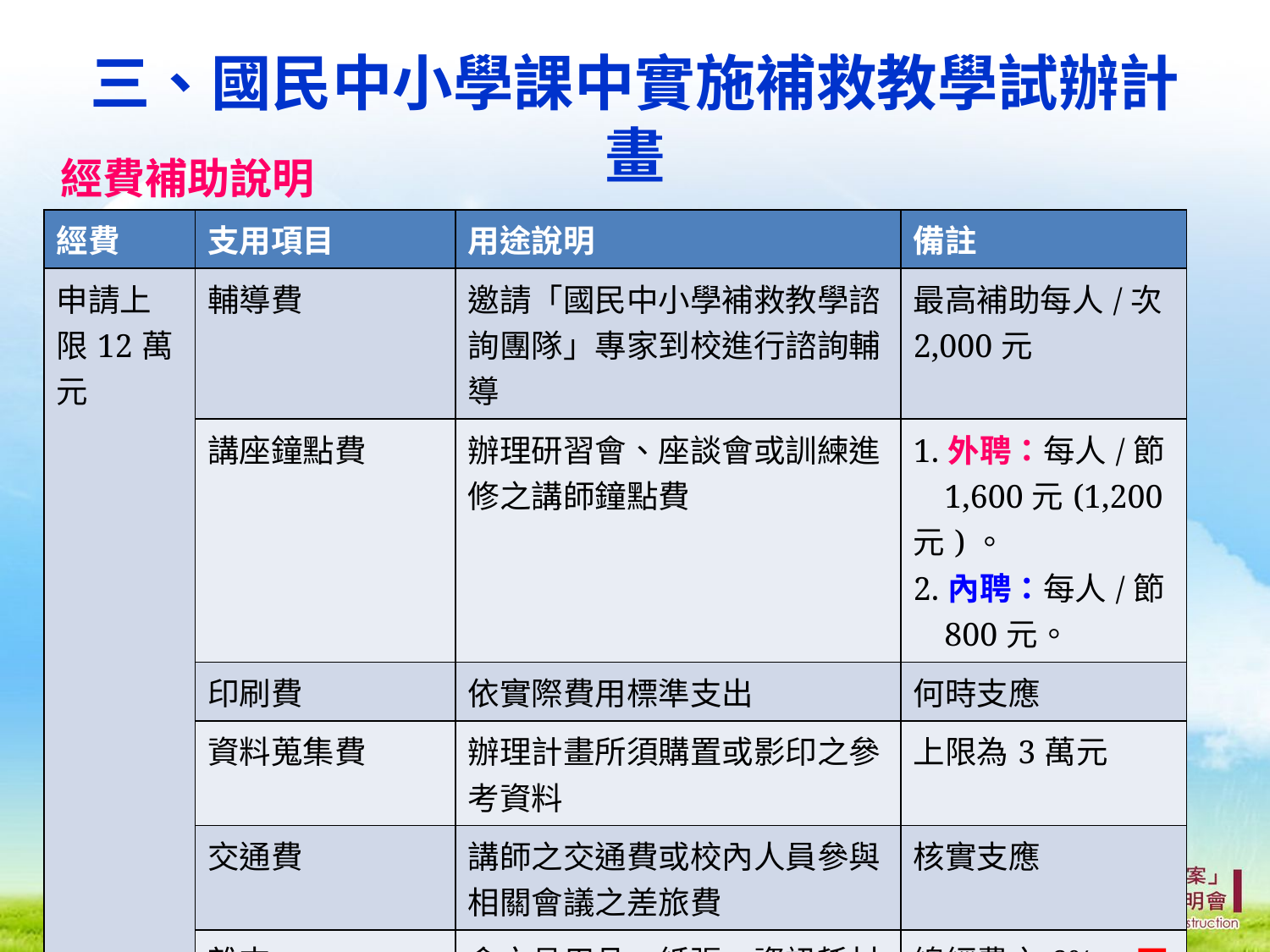

# 三、國民中小學課中實施補救教學試辦計畫
經費補助說明
| 經費 | 支用項目 | 用途說明 | 備註 |
| --- | --- | --- | --- |
| 申請上限12萬元 | 輔導費 | 邀請「國民中小學補救教學諮詢團隊」專家到校進行諮詢輔導 | 最高補助每人/次2,000元 |
|  | 講座鐘點費 | 辦理研習會、座談會或訓練進修之講師鐘點費 | 1.外聘：每人/節 1,600元(1,200元)。 2.內聘：每人/節 800元。 |
|  | 印刷費 | 依實際費用標準支出 | 何時支應 |
|  | 資料蒐集費 | 辦理計畫所須購置或影印之參考資料 | 上限為3萬元 |
|  | 交通費 | 講師之交通費或校內人員參與相關會議之差旅費 | 核實支應 |
|  | 雜支 | 含文具用品、紙張、資訊耗材…等 | 總經費之6%，不得支付學校之庶務費用 |